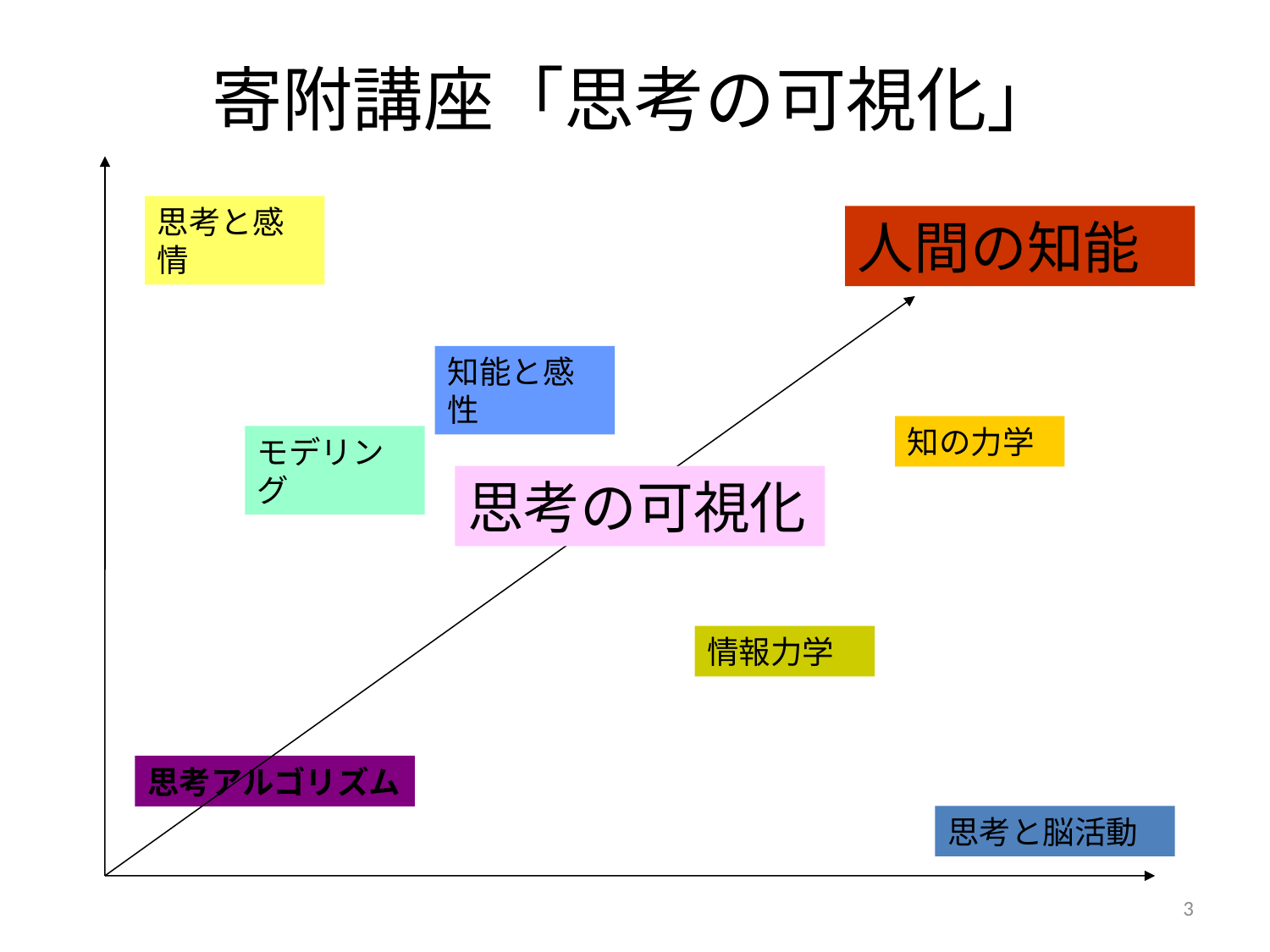

寄附講座「思考の可視化」

思考と感情
人間の知能

知能と感性
知の力学
モデリング
思考の可視化
情報力学
思考アルゴリズム
思考と脳活動

3